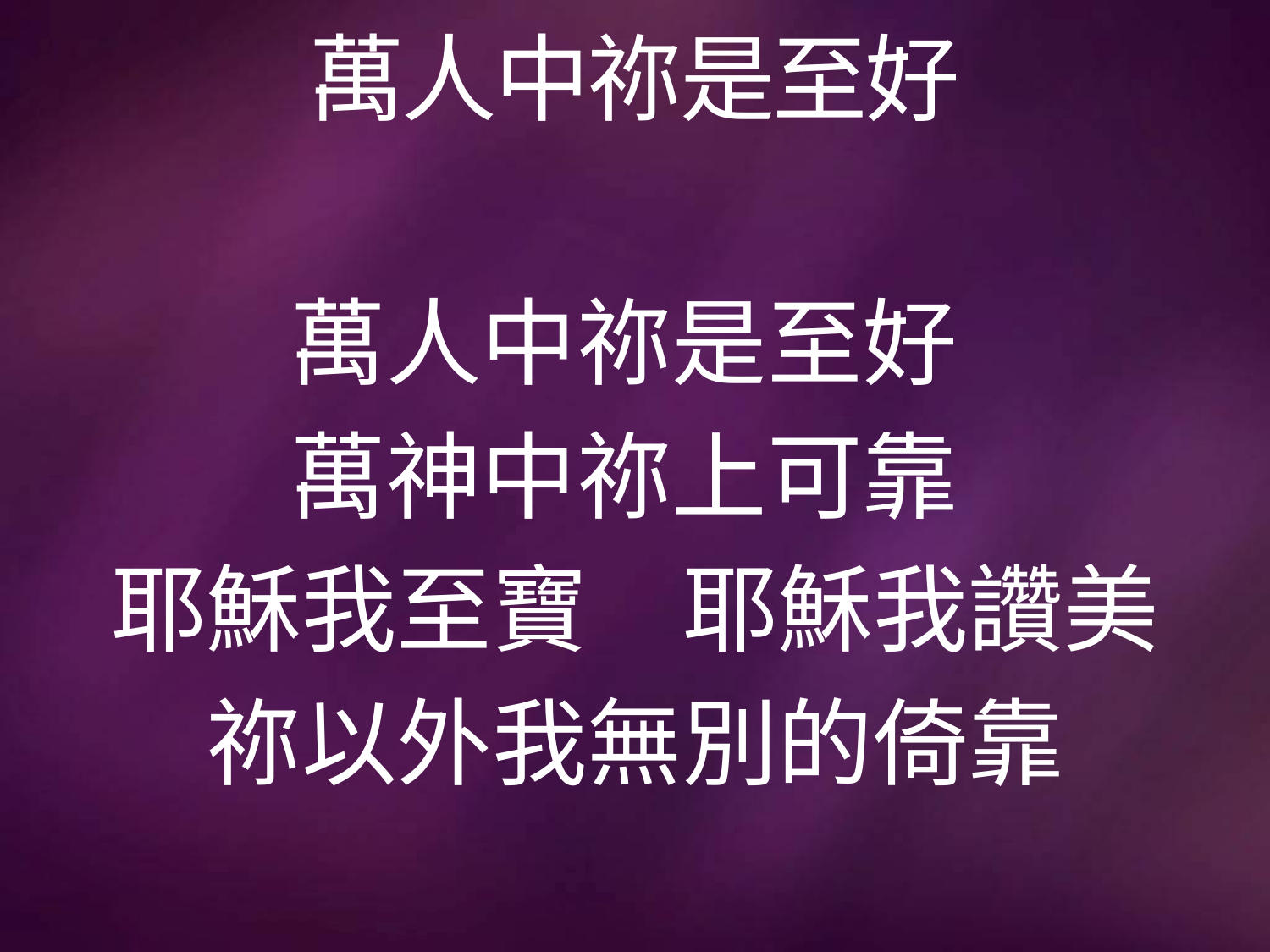

# 萬人中祢是至好
萬人中祢是至好
萬神中祢上可靠
耶穌我至寶　耶穌我讚美
祢以外我無別的倚靠